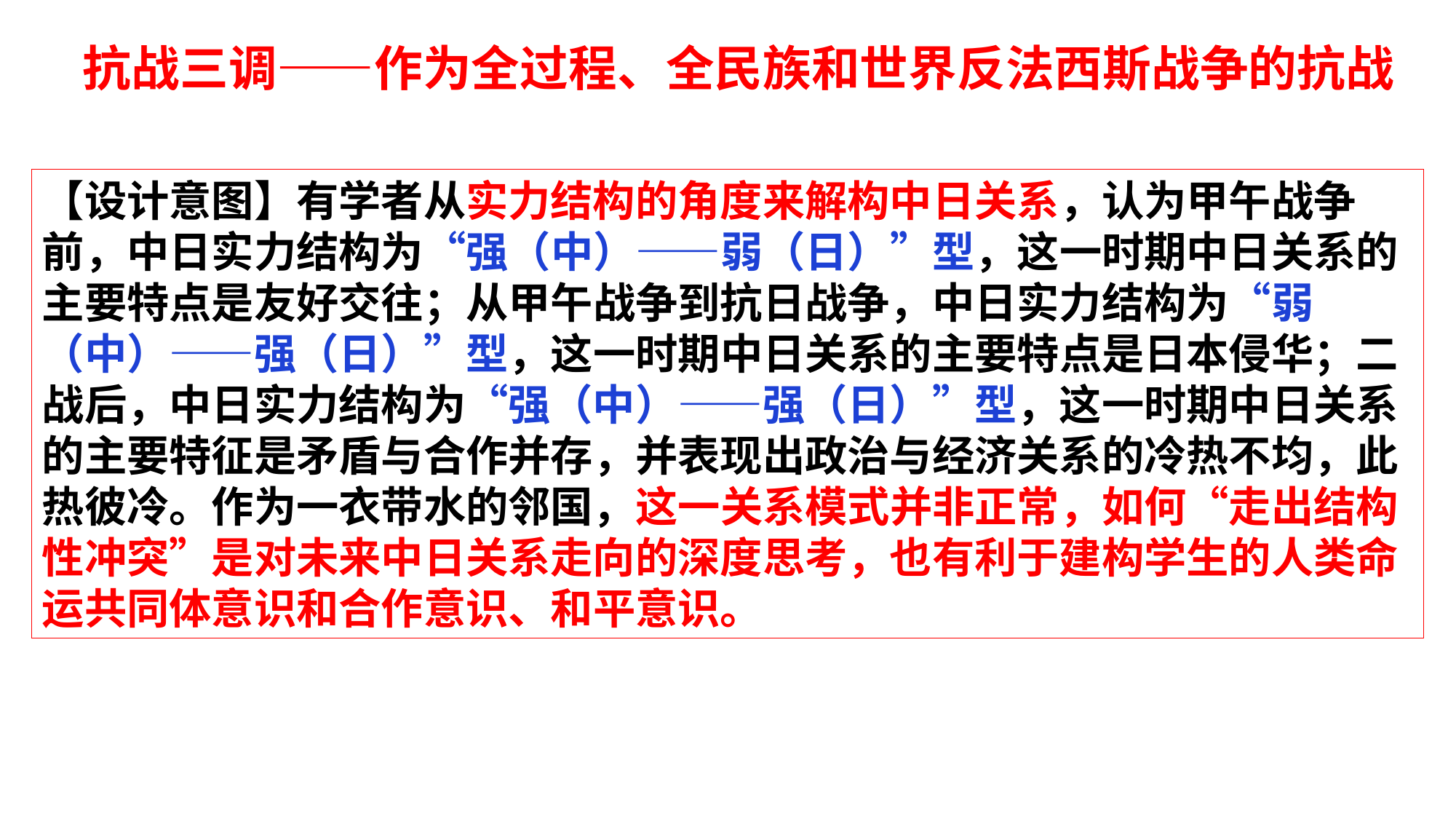

抗战三调——作为全过程、全民族和世界反法西斯战争的抗战
【设计意图】有学者从实力结构的角度来解构中日关系，认为甲午战争
前，中日实力结构为“强（中）——弱（日）”型，这一时期中日关系的主要特点是友好交往；从甲午战争到抗日战争，中日实力结构为“弱（中）——强（日）”型，这一时期中日关系的主要特点是日本侵华；二战后，中日实力结构为“强（中）——强（日）”型，这一时期中日关系的主要特征是矛盾与合作并存，并表现出政治与经济关系的冷热不均，此热彼冷。作为一衣带水的邻国，这一关系模式并非正常，如何“走出结构性冲突”是对未来中日关系走向的深度思考，也有利于建构学生的人类命运共同体意识和合作意识、和平意识。